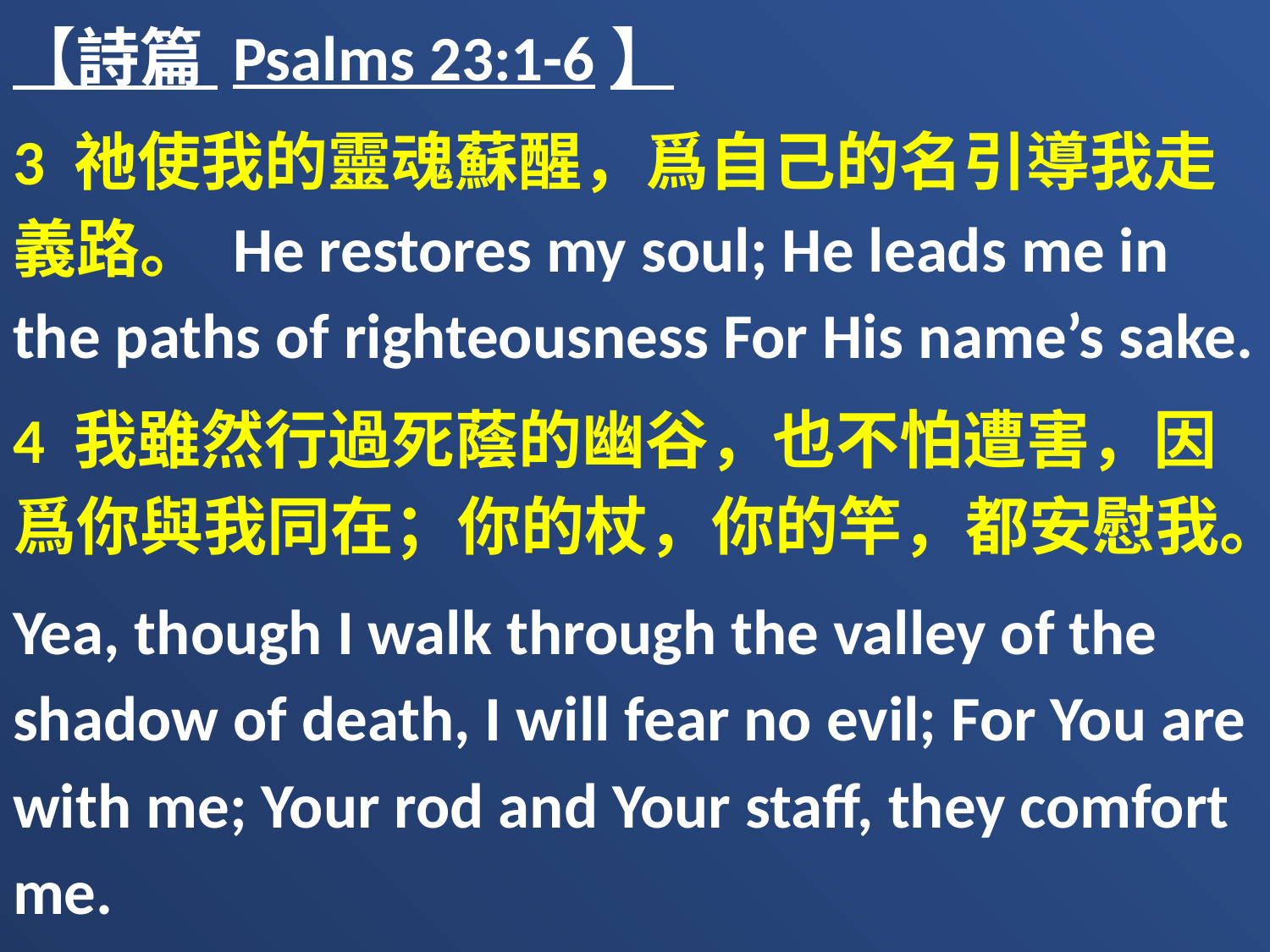

【詩篇 Psalms 23:1-6】
3 祂使我的靈魂蘇醒，爲自己的名引導我走義路。 He restores my soul; He leads me in the paths of righteousness For His name’s sake.
4 我雖然行過死蔭的幽谷，也不怕遭害，因爲你與我同在；你的杖，你的竿，都安慰我。
Yea, though I walk through the valley of the shadow of death, I will fear no evil; For You are with me; Your rod and Your staff, they comfort me.